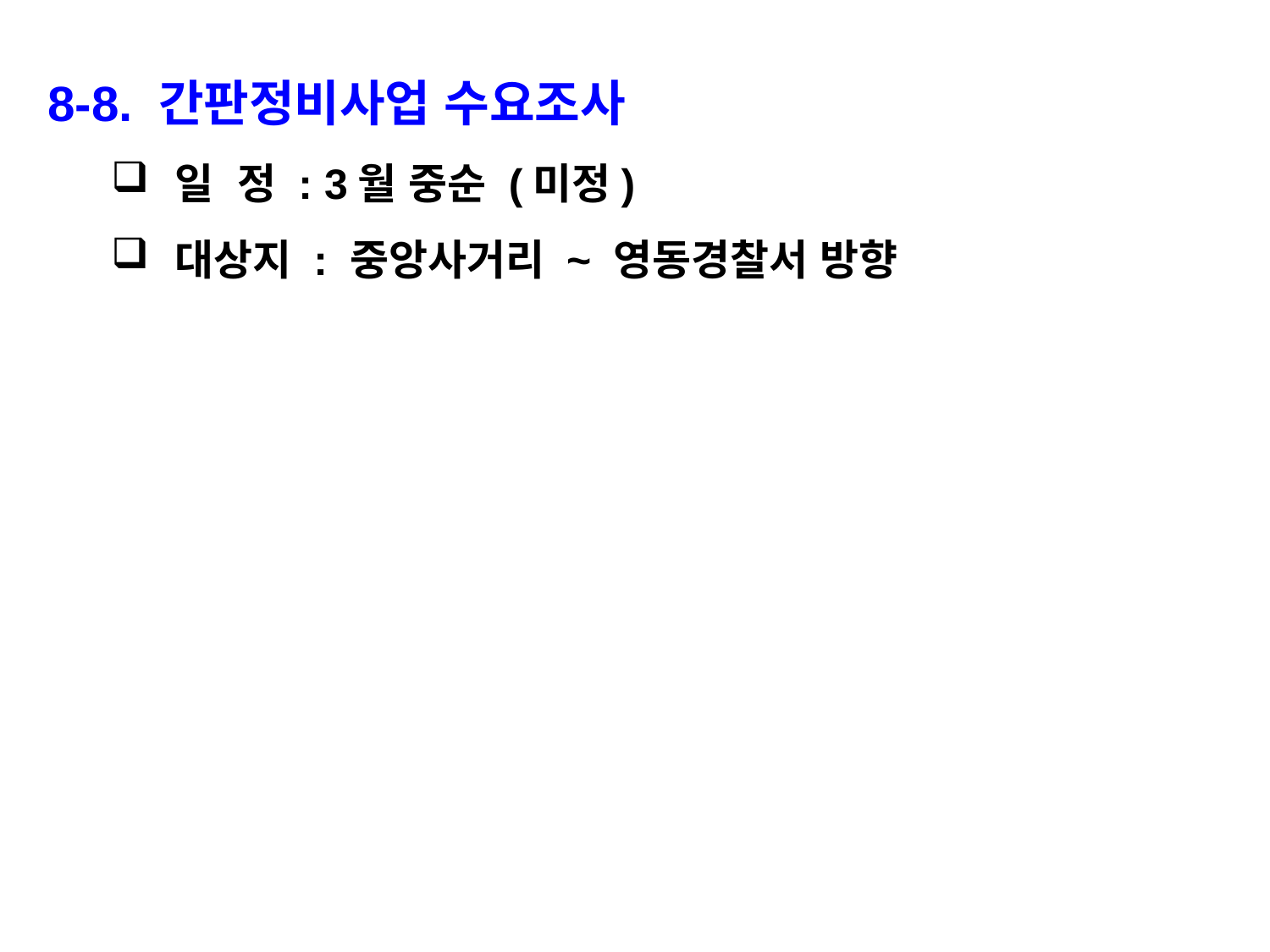

8-8. 간판정비사업 수요조사
일  정 : 3월 중순 (미정)
대상지 : 중앙사거리 ~ 영동경찰서 방향